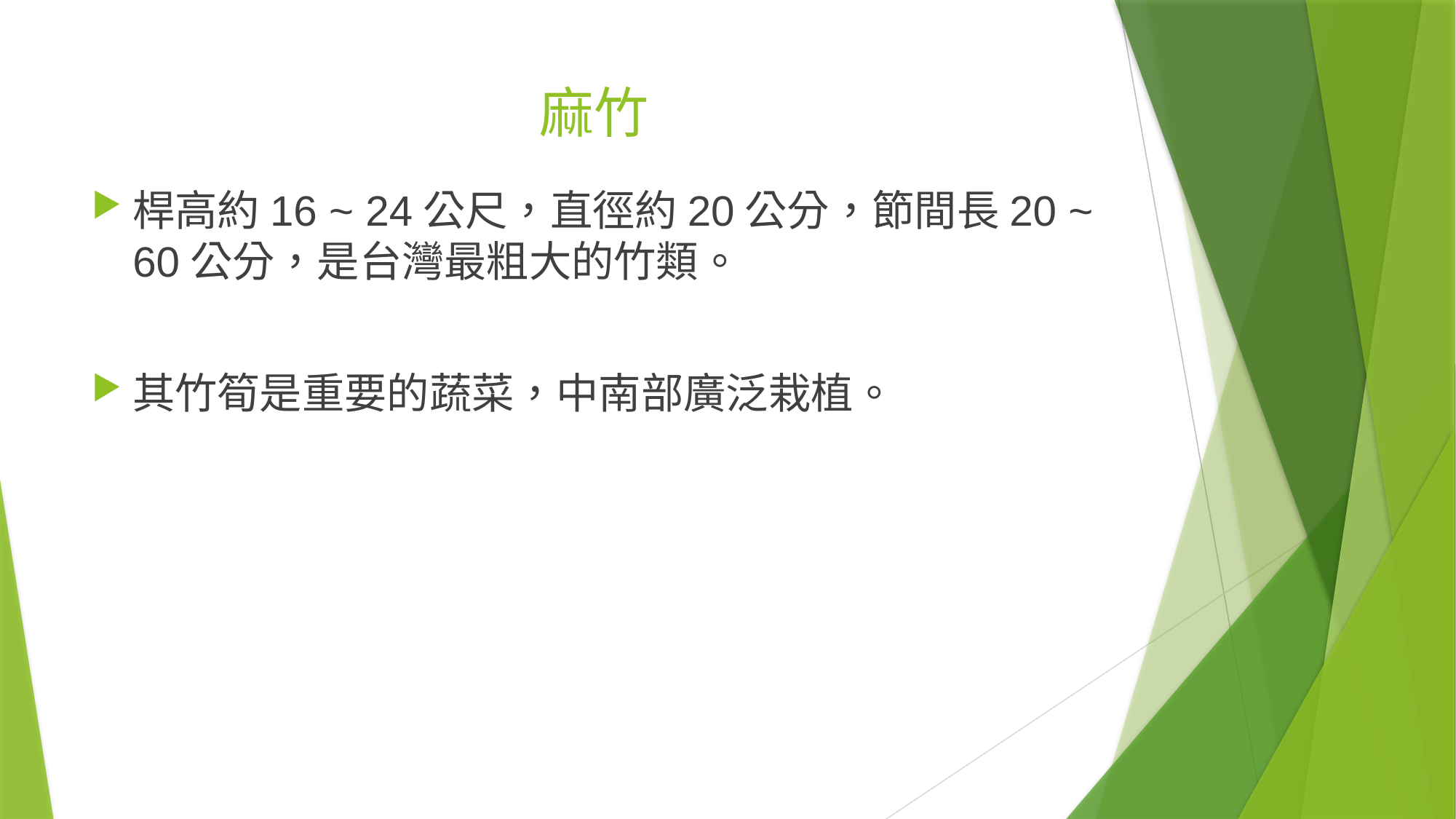

# 麻竹
桿高約16 ~ 24公尺，直徑約20公分，節間長20 ~ 60公分，是台灣最粗大的竹類。

其竹筍是重要的蔬菜，中南部廣泛栽植。